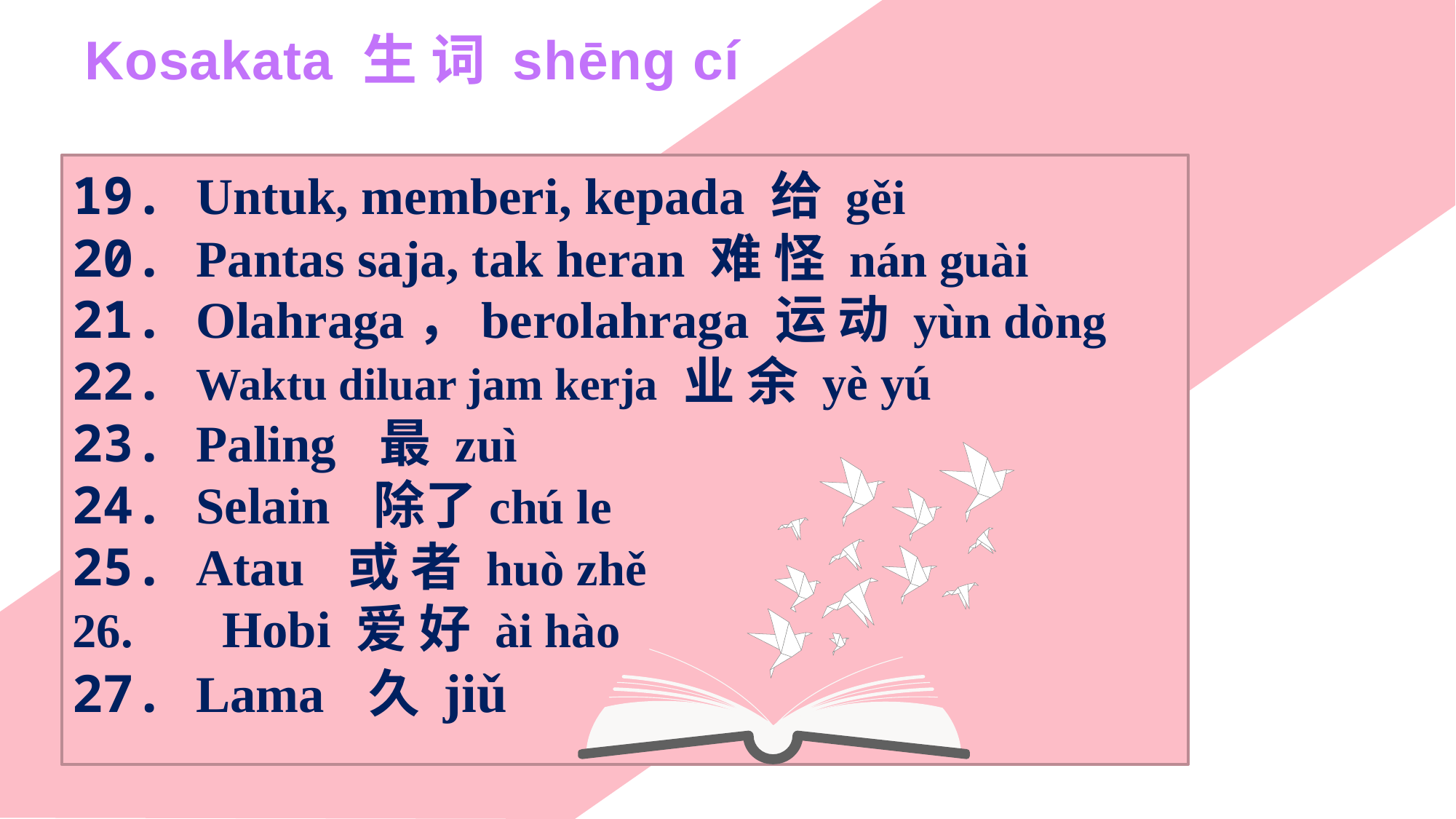

Kosakata 生 词 shēng cí

 Untuk, memberi, kepada 给 gěi
 Pantas saja, tak heran 难 怪 nán guài
 Olahraga，berolahraga 运 动 yùn dòng
 Waktu diluar jam kerja 业 余 yè yú
 Paling 最 zuì
 Selain 除了chú le
 Atau 或 者 huò zhě
 	Hobi 爱 好 ài hào
 Lama 久 jiǔ